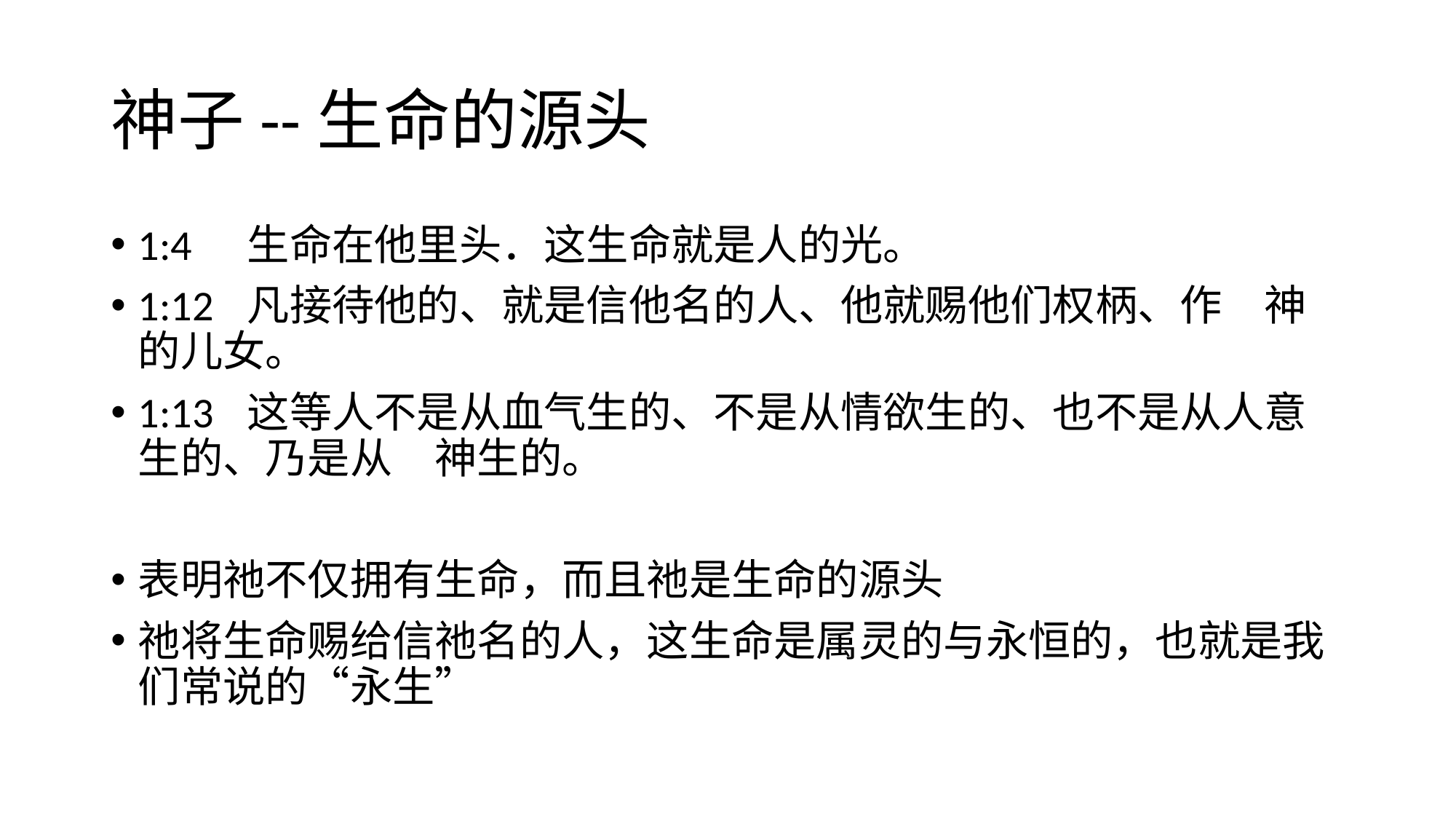

# 神子--生命的源头
1:4	生命在他里头．这生命就是人的光。
1:12	凡接待他的、就是信他名的人、他就赐他们权柄、作　神的儿女。
1:13	这等人不是从血气生的、不是从情欲生的、也不是从人意生的、乃是从　神生的。

表明祂不仅拥有生命，而且祂是生命的源头
祂将生命赐给信祂名的人，这生命是属灵的与永恒的，也就是我们常说的“永生”